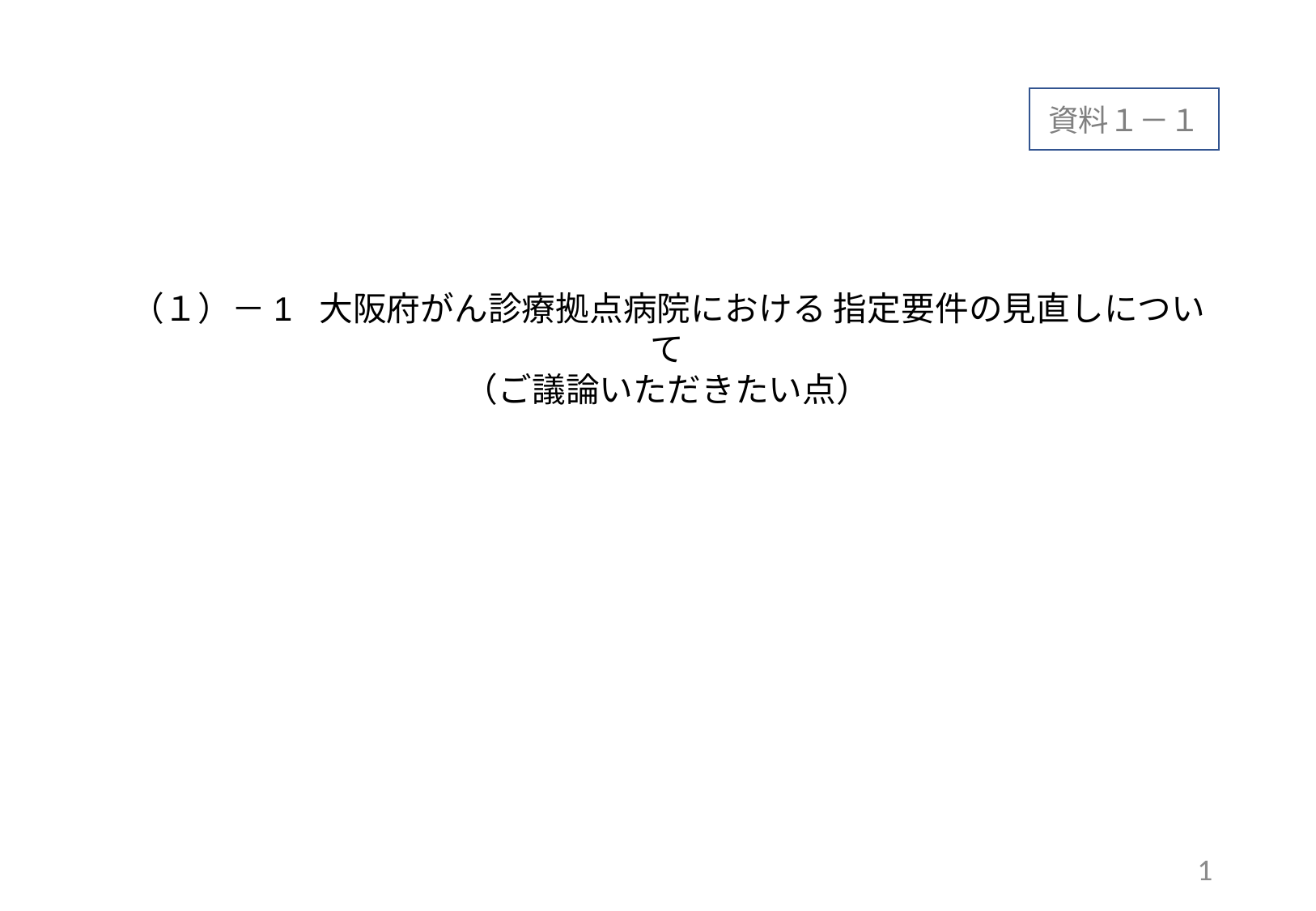

資料１－１
（１）－1  大阪府がん診療拠点病院における 指定要件の見直しについて
（ご議論いただきたい点）
1